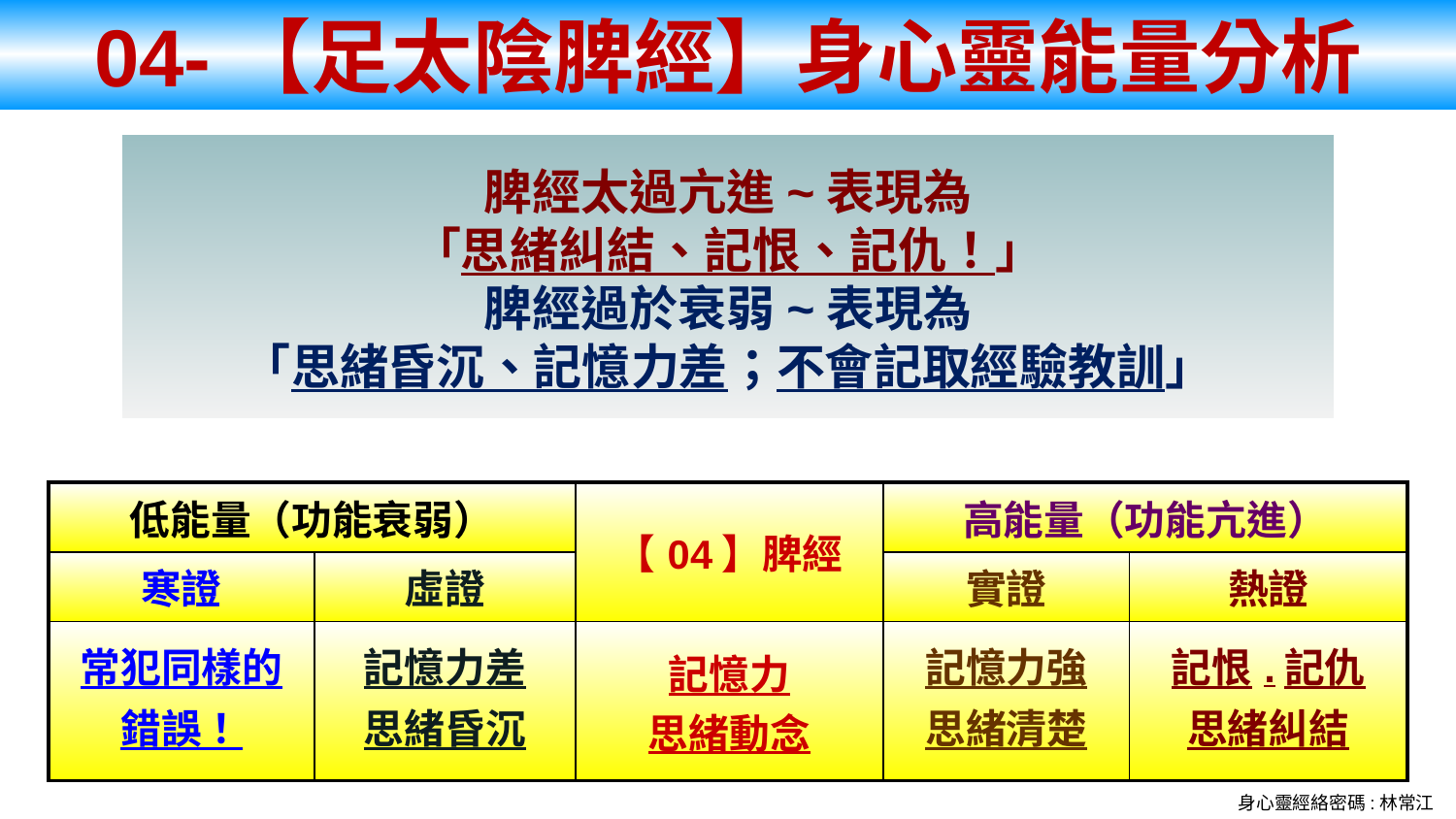

04-【足太陰脾經】身心靈能量分析

脾經太過亢進~表現為
「思緒糾結、記恨、記仇！」
脾經過於衰弱~表現為
「思緒昏沉、記憶力差；不會記取經驗教訓」

| 低能量（功能衰弱） |  | 【04】脾經 | 高能量（功能亢進） |  |
| --- | --- | --- | --- | --- |
| 寒證 | 虛證 |  | 實證 | 熱證 |
| 常犯同樣的 錯誤！ | 記憶力差 思緒昏沉 | 記憶力 思緒動念 | 記憶力強 思緒清楚 | 記恨.記仇 思緒糾結 |
身心靈經絡密碼:林常江